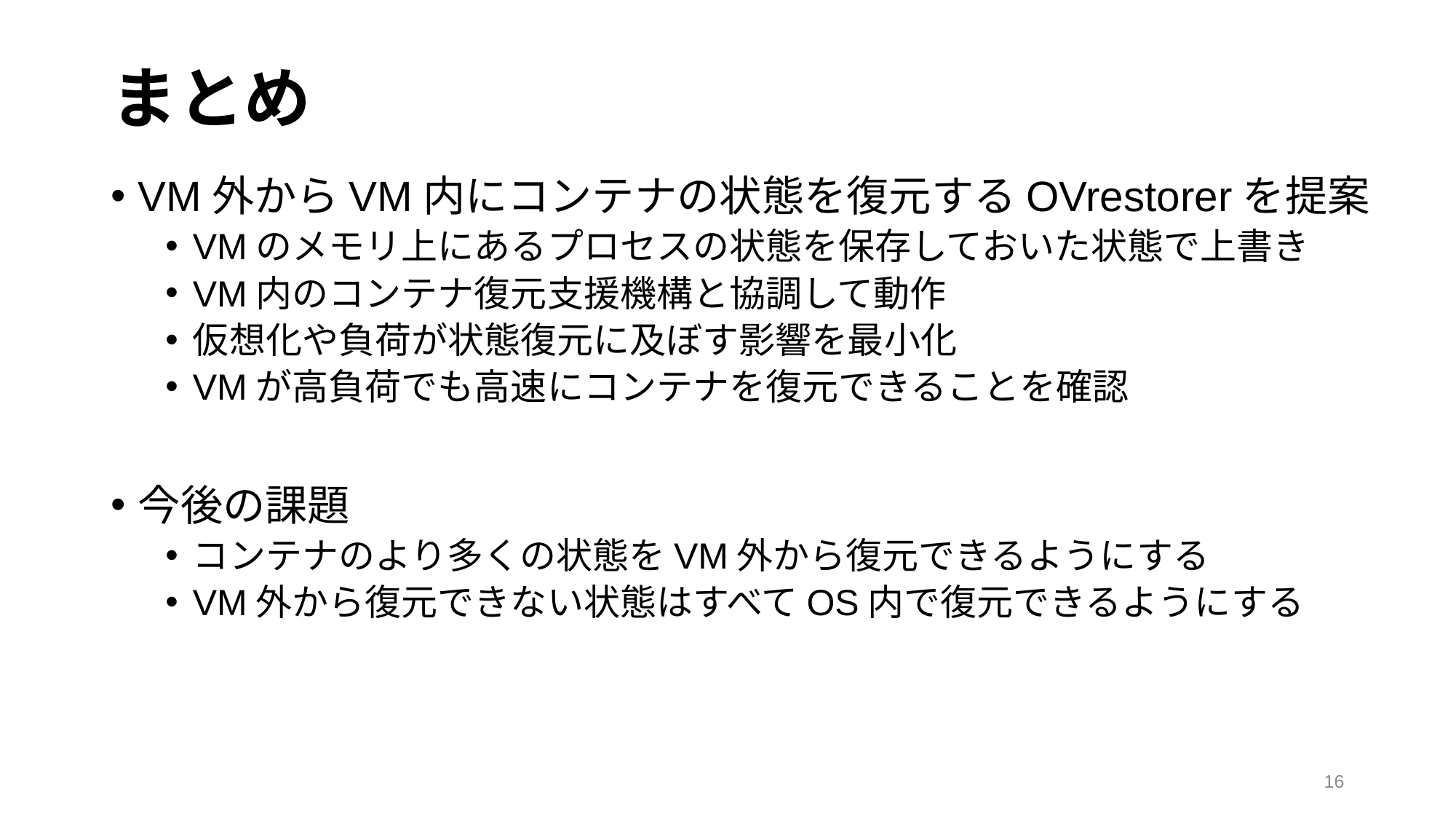

# まとめ
VM外からVM内にコンテナの状態を復元するOVrestorerを提案
VMのメモリ上にあるプロセスの状態を保存しておいた状態で上書き
VM内のコンテナ復元支援機構と協調して動作
仮想化や負荷が状態復元に及ぼす影響を最小化
VMが高負荷でも高速にコンテナを復元できることを確認

今後の課題
コンテナのより多くの状態をVM外から復元できるようにする
VM外から復元できない状態はすべてOS内で復元できるようにする
16